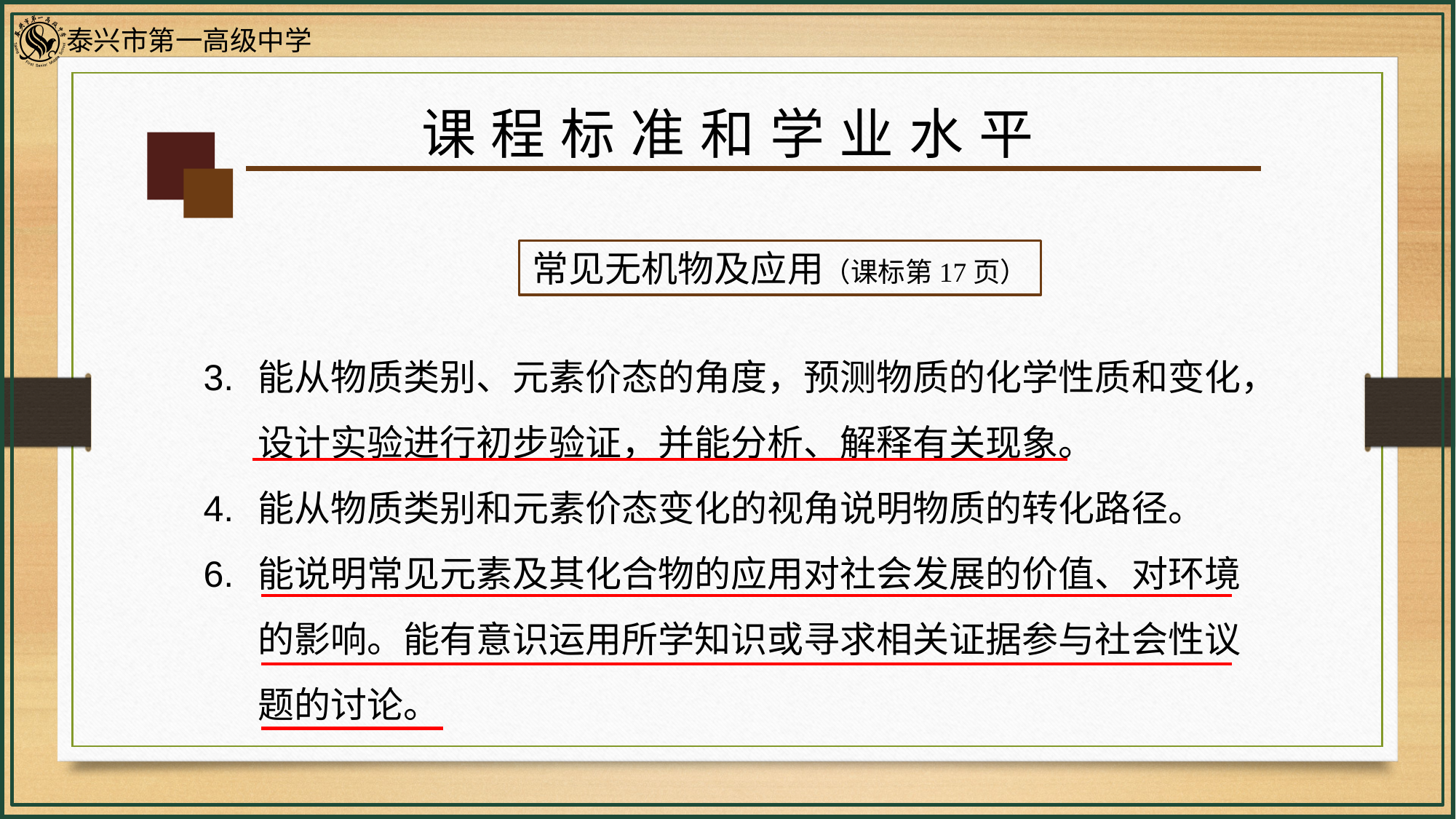

课程标准和学业水平
常见无机物及应用（课标第17页）
能从物质类别、元素价态的角度，预测物质的化学性质和变化，设计实验进行初步验证，并能分析、解释有关现象。
能从物质类别和元素价态变化的视角说明物质的转化路径。
能说明常见元素及其化合物的应用对社会发展的价值、对环境的影响。能有意识运用所学知识或寻求相关证据参与社会性议题的讨论。